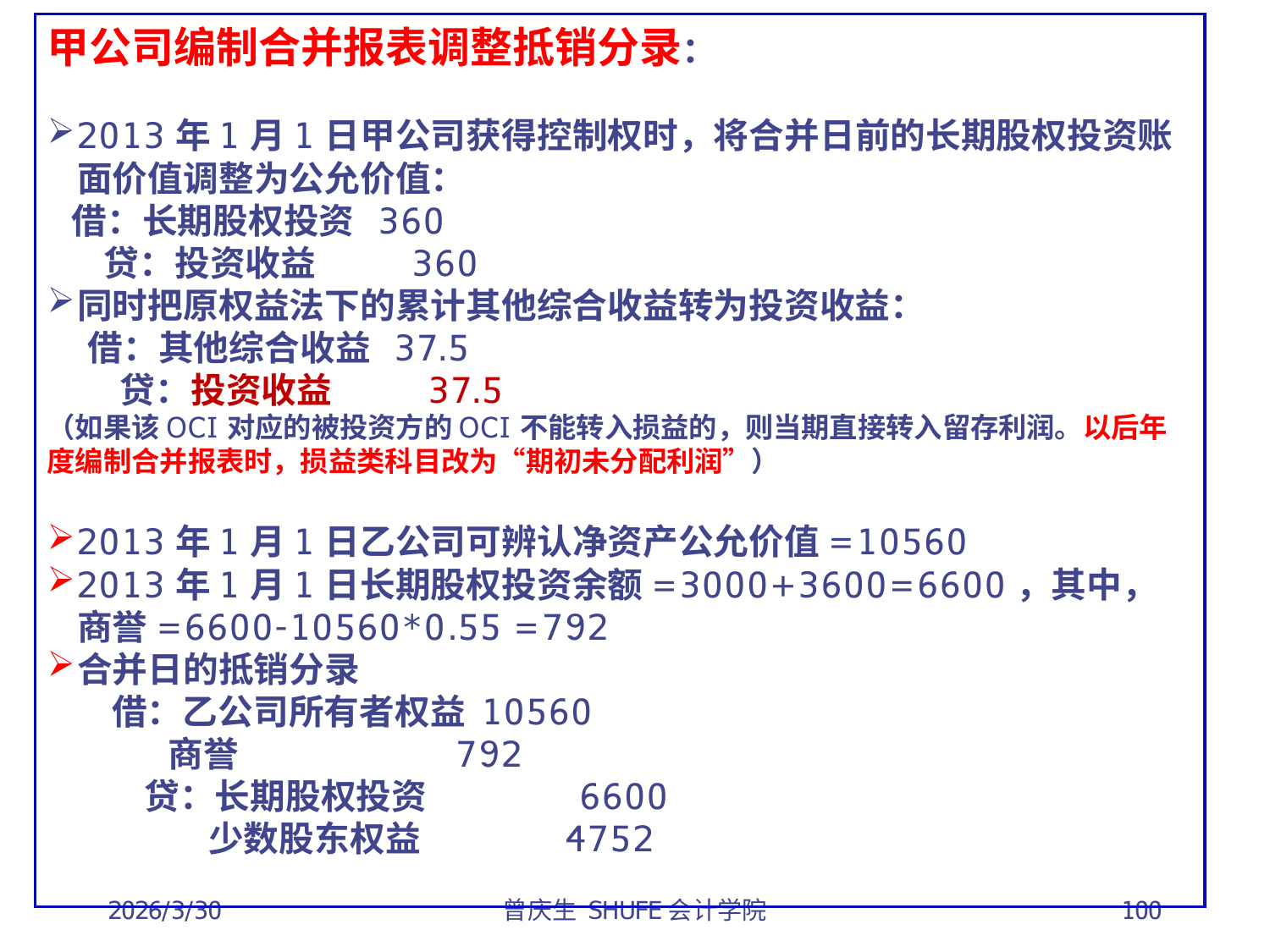

甲公司编制合并报表调整抵销分录：

2013年1月1日甲公司获得控制权时，将合并日前的长期股权投资账面价值调整为公允价值：
  借：长期股权投资  360
      贷：投资收益           360
同时把原权益法下的累计其他综合收益转为投资收益：
    借：其他综合收益  37.5
        贷：投资收益           37.5
（如果该OCI对应的被投资方的OCI不能转入损益的，则当期直接转入留存利润。以后年度编制合并报表时，损益类科目改为“期初未分配利润”）

2013年1月1日乙公司可辨认净资产公允价值=10560
2013年1月1日长期股权投资余额=3000+3600=6600，其中，商誉=6600-10560*0.55 =792
合并日的抵销分录
       借：乙公司所有者权益 10560
              商誉                          792
           贷：长期股权投资                  6600
                   少数股东权益                 4752

2026/3/30
曾庆生 SHUFE会计学院
100